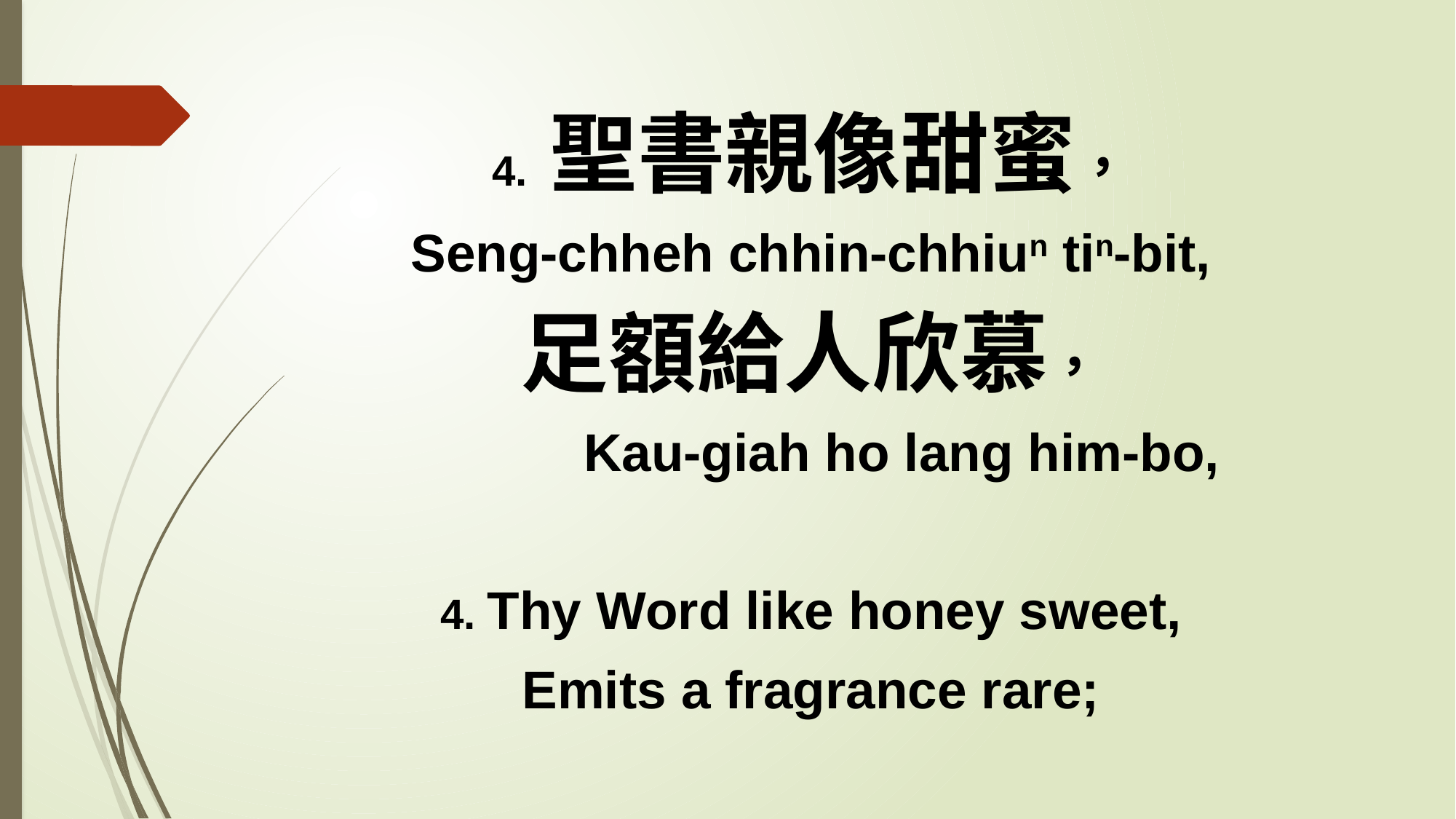

4. 聖書親像甜蜜，
Seng-chheh chhin-chhiun tin-bit,
足額給人欣慕，
                      Kau-giah ho lang him-bo,

4. Thy Word like honey sweet,
Emits a fragrance rare;